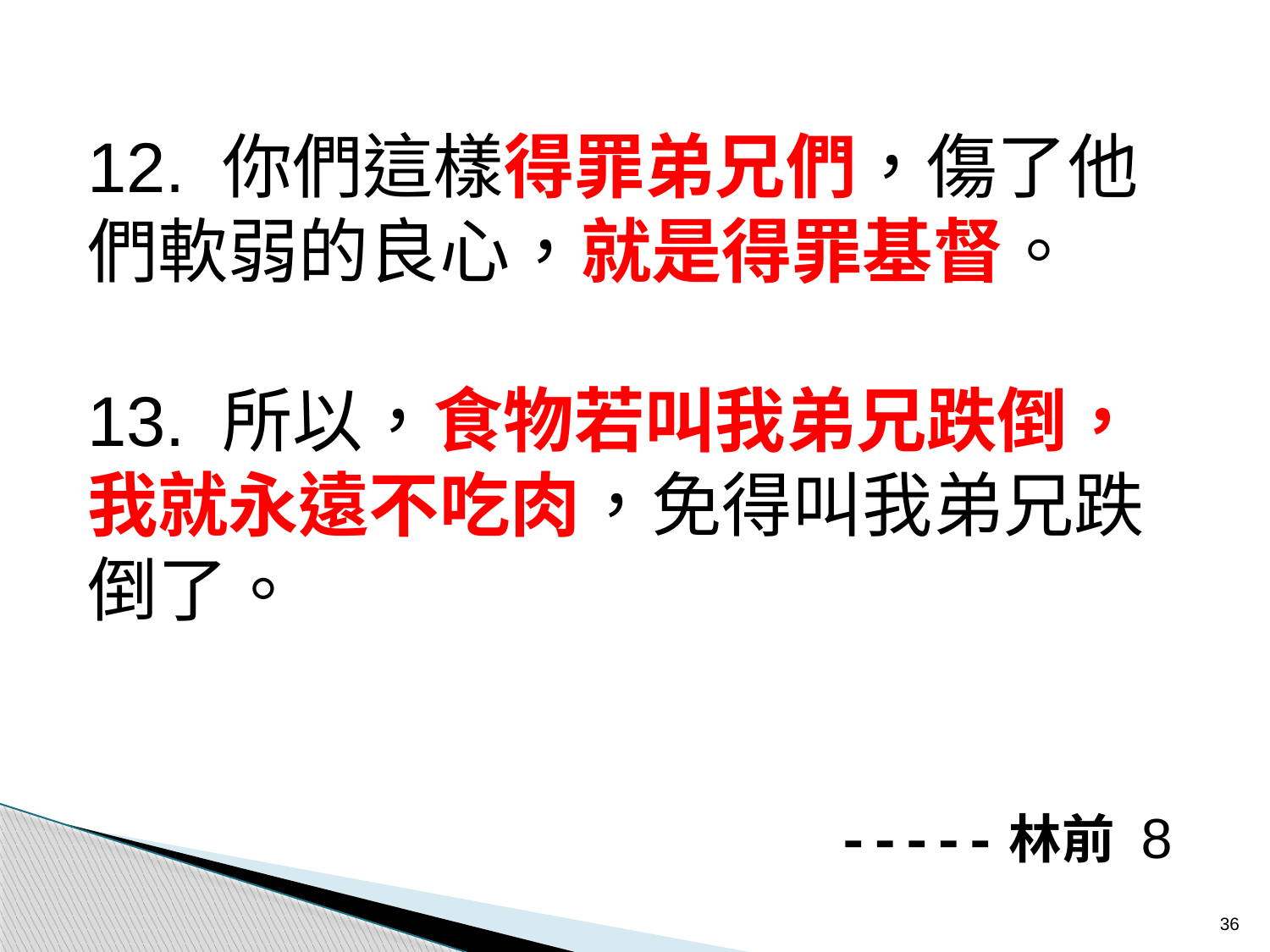

12. 你們這樣得罪弟兄們，傷了他們軟弱的良心，就是得罪基督。

13. 所以，食物若叫我弟兄跌倒，我就永遠不吃肉，免得叫我弟兄跌倒了。
-----林前 8
36